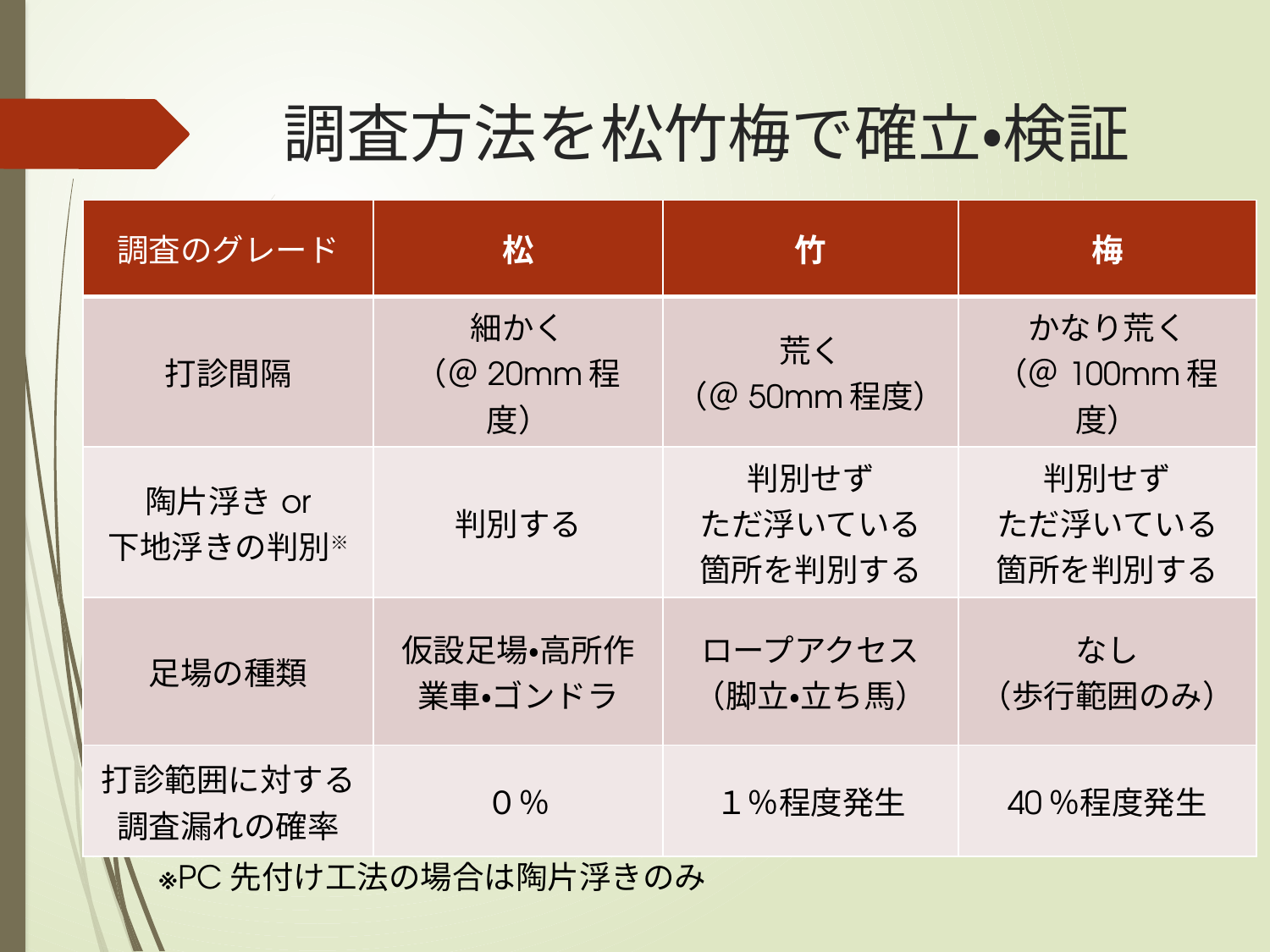

# 調査方法を松竹梅で確立・検証
| 調査のグレード | 松 | 竹 | 梅 |
| --- | --- | --- | --- |
| 打診間隔 | 細かく （＠20mm程度） | 荒く （＠50mm程度） | かなり荒く （＠100mm程度） |
| 陶片浮きor 下地浮きの判別※ | 判別する | 判別せず ただ浮いている 箇所を判別する | 判別せず ただ浮いている 箇所を判別する |
| 足場の種類 | 仮設足場・高所作業車・ゴンドラ | ロープアクセス （脚立・立ち馬） | なし （歩行範囲のみ） |
| 打診範囲に対する 調査漏れの確率 | ０％ | １％程度発生 | 40％程度発生 |
※PC先付け工法の場合は陶片浮きのみ